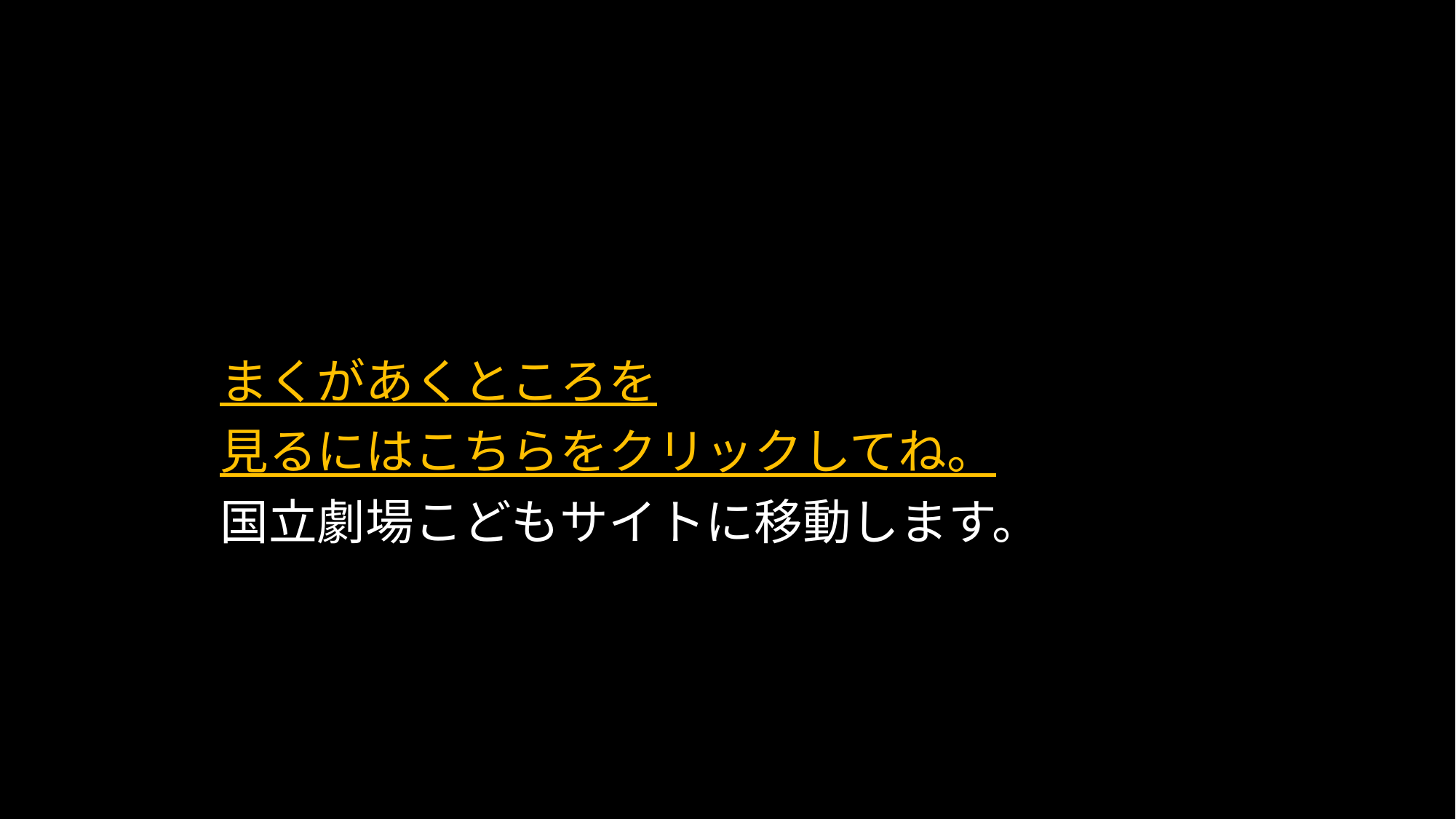

まくがあくところを見るにはこちらをクリックしてね。
国立劇場こどもサイトに移動します。